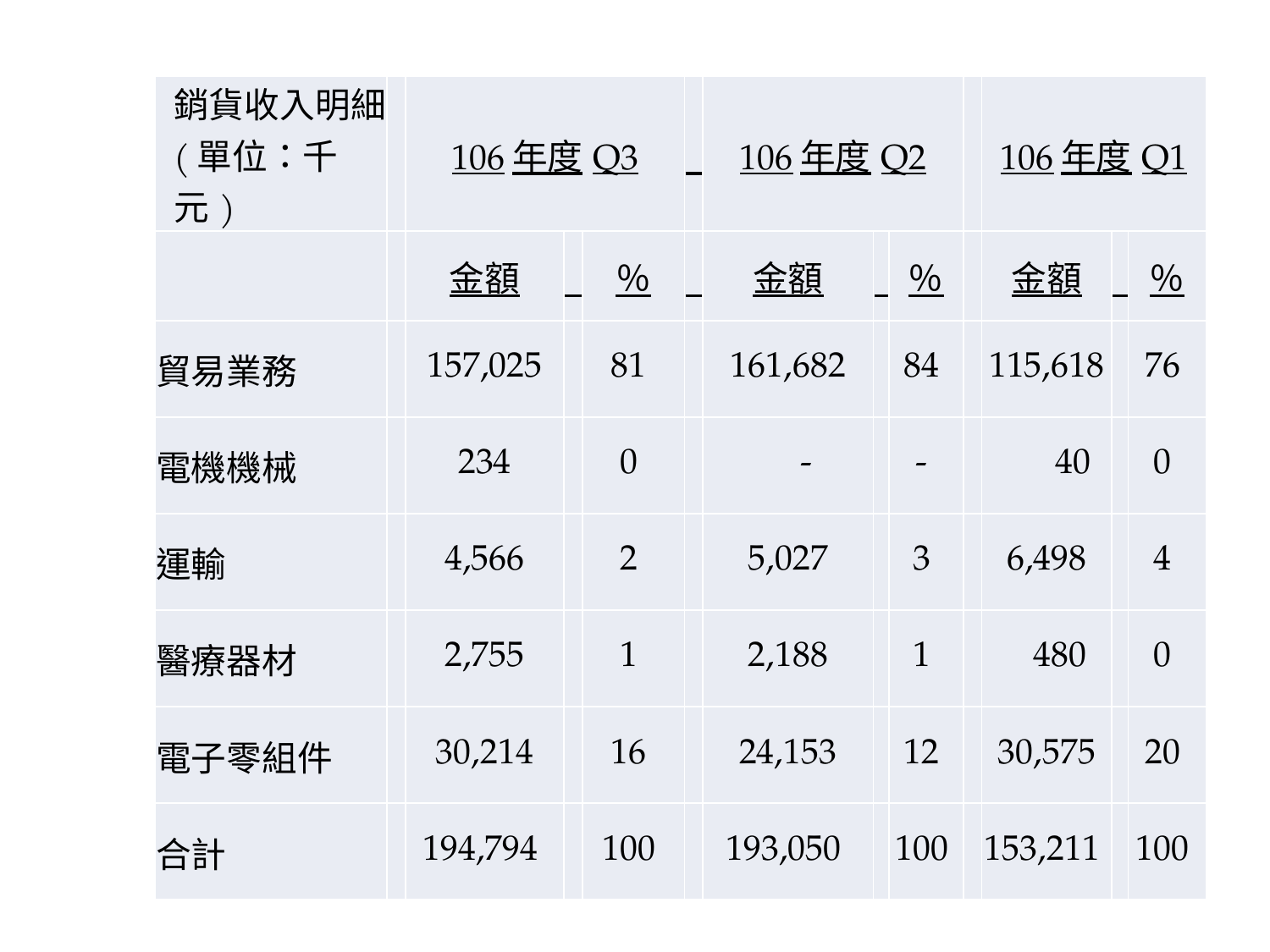

# 7
| 銷貨收入明細(單位：千元) |  | 106年度Q3 |  |  |  | 106年度Q2 |  |  |  | 106年度Q1 |  |  |
| --- | --- | --- | --- | --- | --- | --- | --- | --- | --- | --- | --- | --- |
|  |  | 金額 |  | ％ |  | 金額 |  | ％ |  | 金額 |  | ％ |
| 貿易業務 |  | 157,025 |  | 81 |  | 161,682 |  | 84 |  | 115,618 |  | 76 |
| 電機機械 |  | 234 |  | 0 |  | - |  | - |  | 40 |  | 0 |
| 運輸 |  | 4,566 |  | 2 |  | 5,027 |  | 3 |  | 6,498 |  | 4 |
| 醫療器材 |  | 2,755 |  | 1 |  | 2,188 |  | 1 |  | 480 |  | 0 |
| 電子零組件 |  | 30,214 |  | 16 |  | 24,153 |  | 12 |  | 30,575 |  | 20 |
| 合計 |  | 194,794 |  | 100 |  | 193,050 |  | 100 |  | 153,211 |  | 100 |